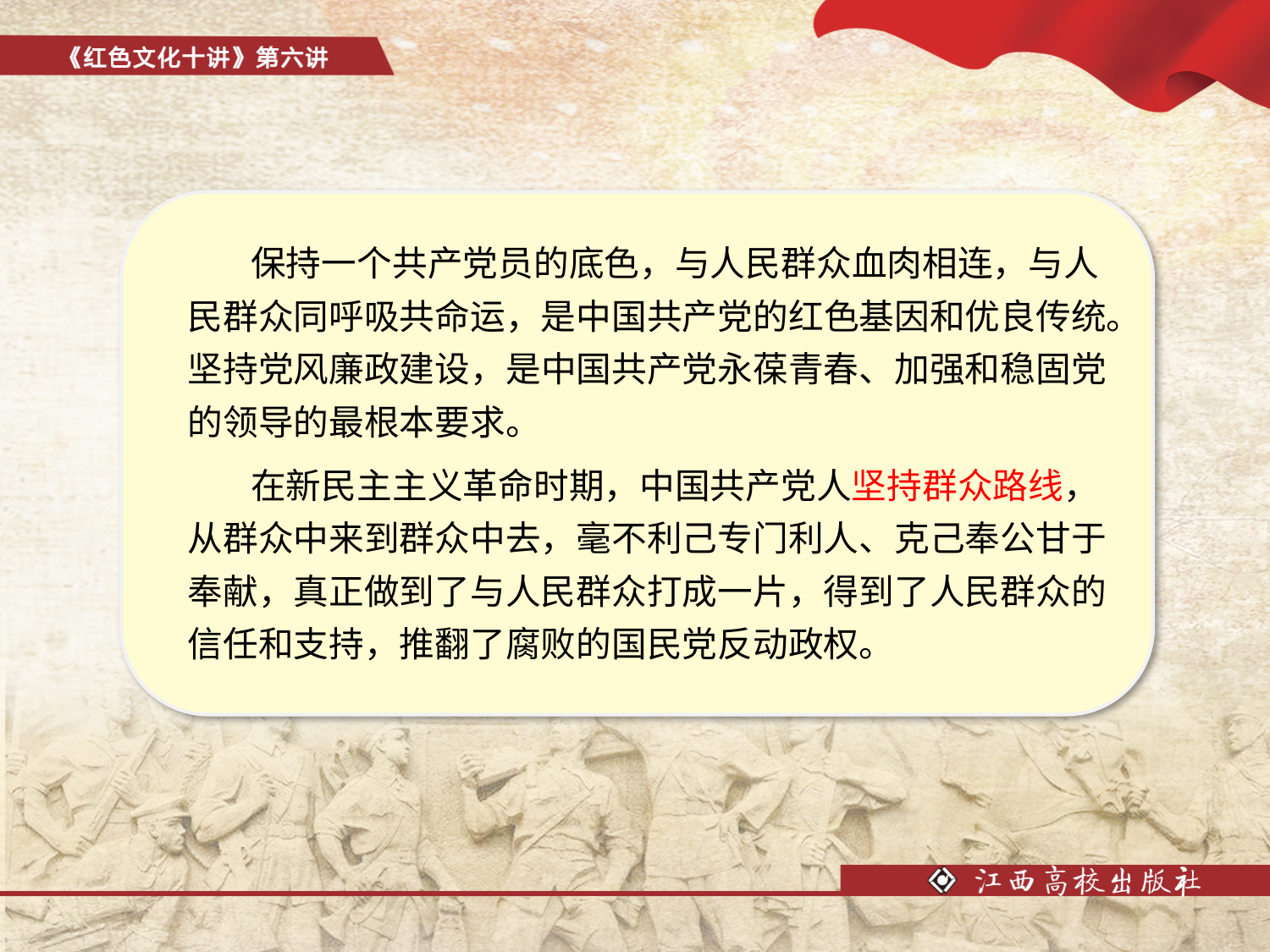

保持一个共产党员的底色，与人民群众血肉相连，与人民群众同呼吸共命运，是中国共产党的红色基因和优良传统。坚持党风廉政建设，是中国共产党永葆青春、加强和稳固党的领导的最根本要求。
       在新民主主义革命时期，中国共产党人坚持群众路线，从群众中来到群众中去，毫不利己专门利人、克己奉公甘于奉献，真正做到了与人民群众打成一片，得到了人民群众的信任和支持，推翻了腐败的国民党反动政权。